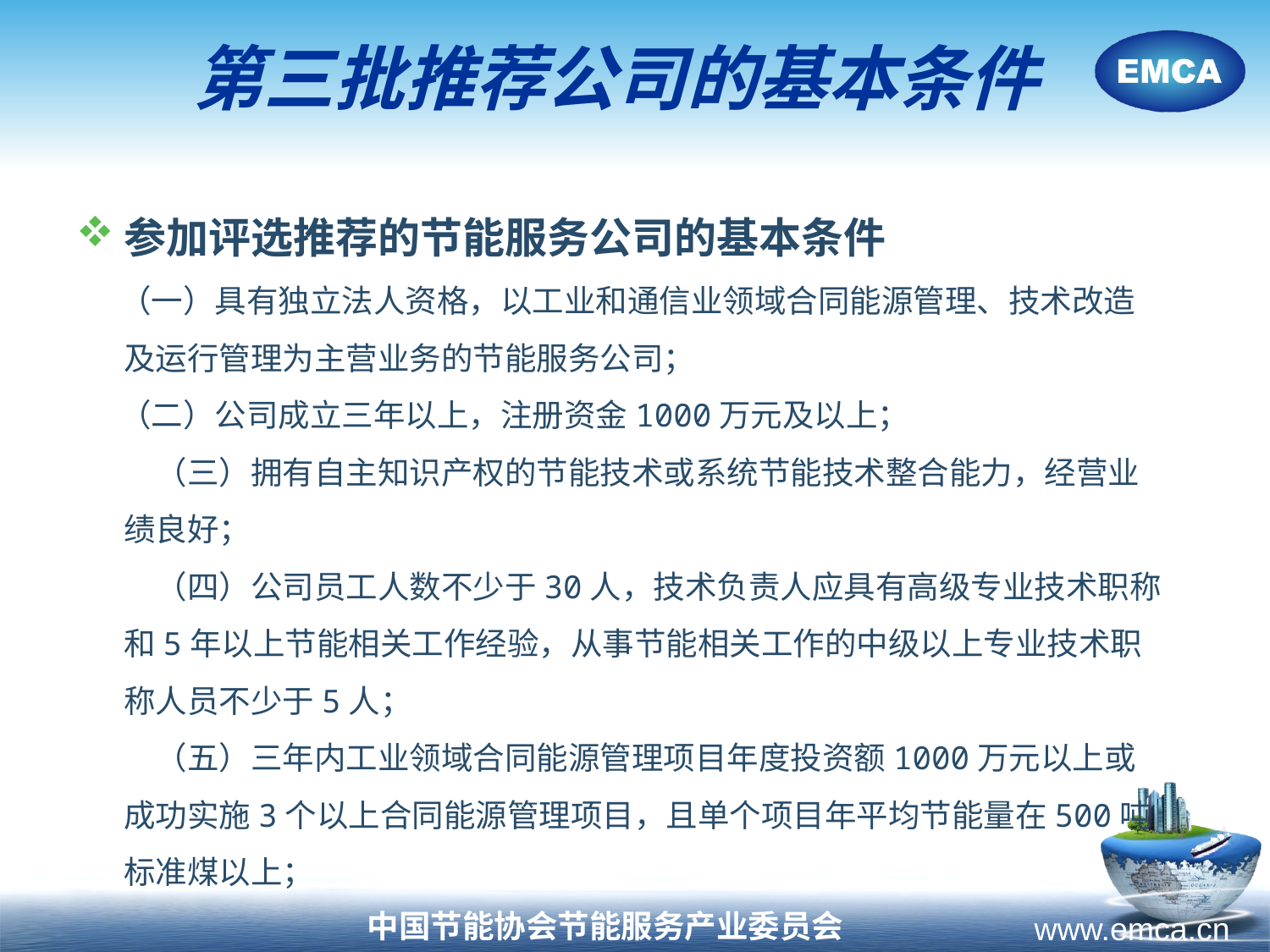

# 第三批推荐公司的基本条件
参加评选推荐的节能服务公司的基本条件
     （一）具有独立法人资格，以工业和通信业领域合同能源管理、技术改造及运行管理为主营业务的节能服务公司；
     （二）公司成立三年以上，注册资金1000万元及以上；
　（三）拥有自主知识产权的节能技术或系统节能技术整合能力，经营业绩良好；
　（四）公司员工人数不少于30人，技术负责人应具有高级专业技术职称和5年以上节能相关工作经验，从事节能相关工作的中级以上专业技术职称人员不少于5人；
　（五）三年内工业领域合同能源管理项目年度投资额1000万元以上或成功实施3个以上合同能源管理项目，且单个项目年平均节能量在500吨标准煤以上；
46